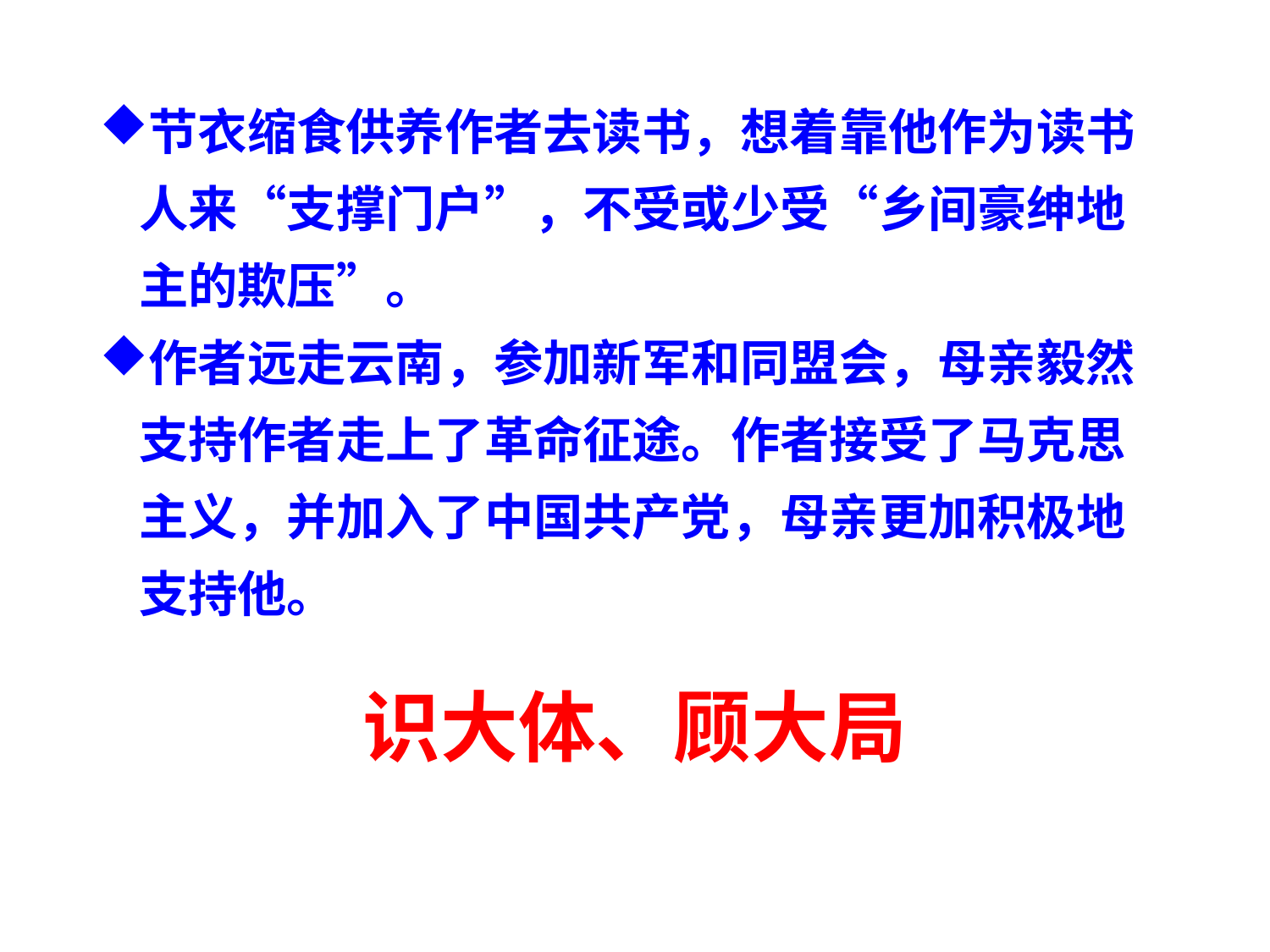

节衣缩食供养作者去读书，想着靠他作为读书人来“支撑门户”，不受或少受“乡间豪绅地主的欺压”。
作者远走云南，参加新军和同盟会，母亲毅然支持作者走上了革命征途。作者接受了马克思主义，并加入了中国共产党，母亲更加积极地支持他。

识大体、顾大局